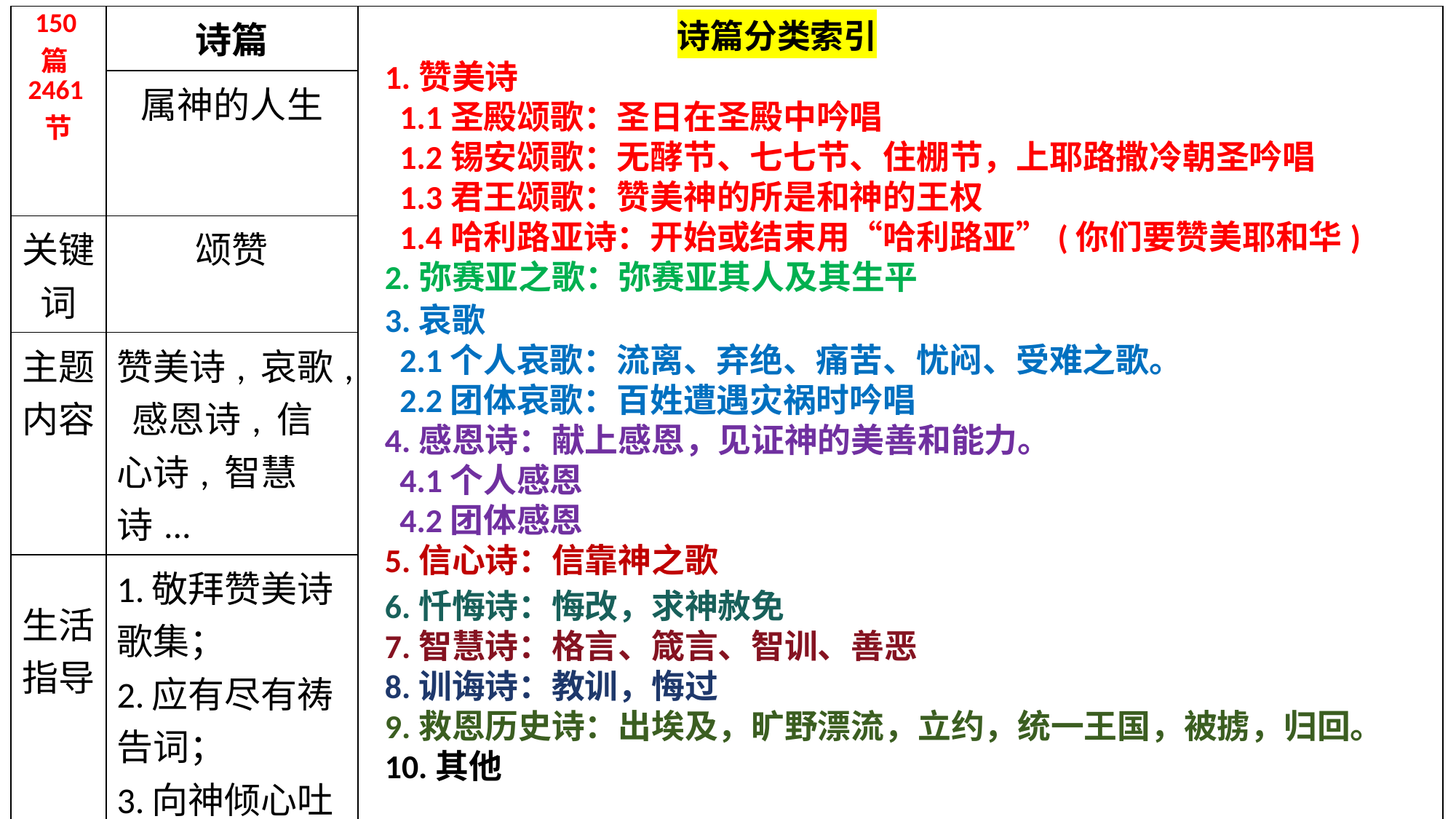

| 150篇2461节 | 诗篇 |  |
| --- | --- | --- |
|  | 属神的人生 |  |
| 关键词 | 颂赞 |  |
| 主题内容 | 赞美诗, 哀歌, 感恩诗, 信心诗, 智慧诗... |  |
| 生活指导 | 1.敬拜赞美诗歌集； 2.应有尽有祷告词； 3.向神倾心吐意万言书。 |  |
| 神学意义 | 以神儿子的身份，与神灵交。 |  |
诗篇分类索引
1.赞美诗
  1.1圣殿颂歌：圣日在圣殿中吟唱
  1.2锡安颂歌：无酵节、七七节、住棚节，上耶路撒冷朝圣吟唱
  1.3君王颂歌：赞美神的所是和神的王权
  1.4哈利路亚诗：开始或结束用“哈利路亚”(你们要赞美耶和华)
2.弥赛亚之歌：弥赛亚其人及其生平
3.哀歌
  2.1个人哀歌：流离、弃绝、痛苦、忧闷、受难之歌。
  2.2团体哀歌：百姓遭遇灾祸时吟唱
4.感恩诗：献上感恩，见证神的美善和能力。
  4.1个人感恩
  4.2团体感恩
5.信心诗：信靠神之歌
6.忏悔诗：悔改，求神赦免
7.智慧诗：格言、箴言、智训、善恶
8.训诲诗：教训，悔过
9.救恩历史诗：出埃及，旷野漂流，立约，统一王国，被掳，归回。
10.其他